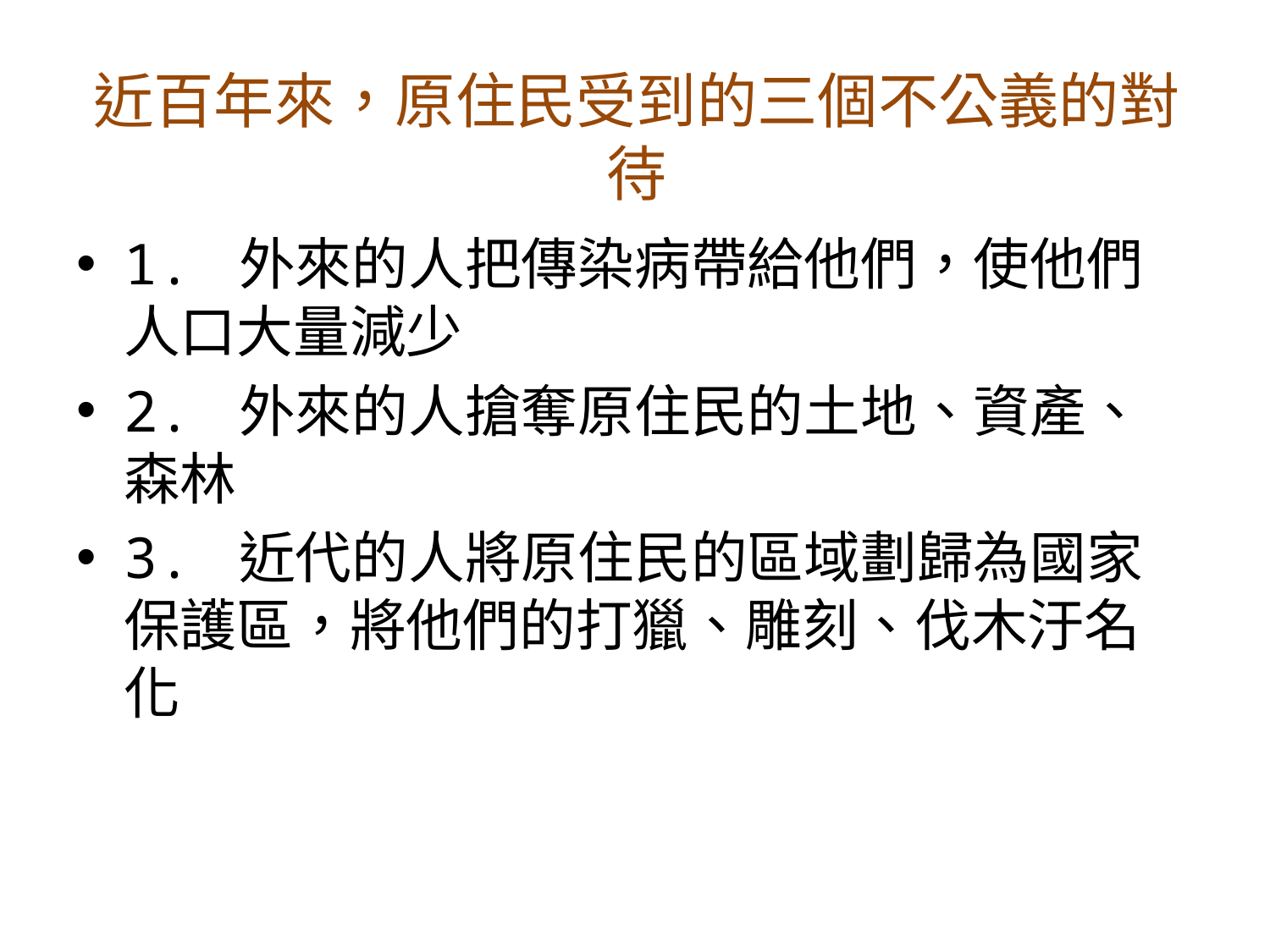

# 近百年來，原住民受到的三個不公義的對待
1. 外來的人把傳染病帶給他們，使他們人口大量減少
2. 外來的人搶奪原住民的土地、資產、森林
3. 近代的人將原住民的區域劃歸為國家保護區，將他們的打獵、雕刻、伐木汙名化